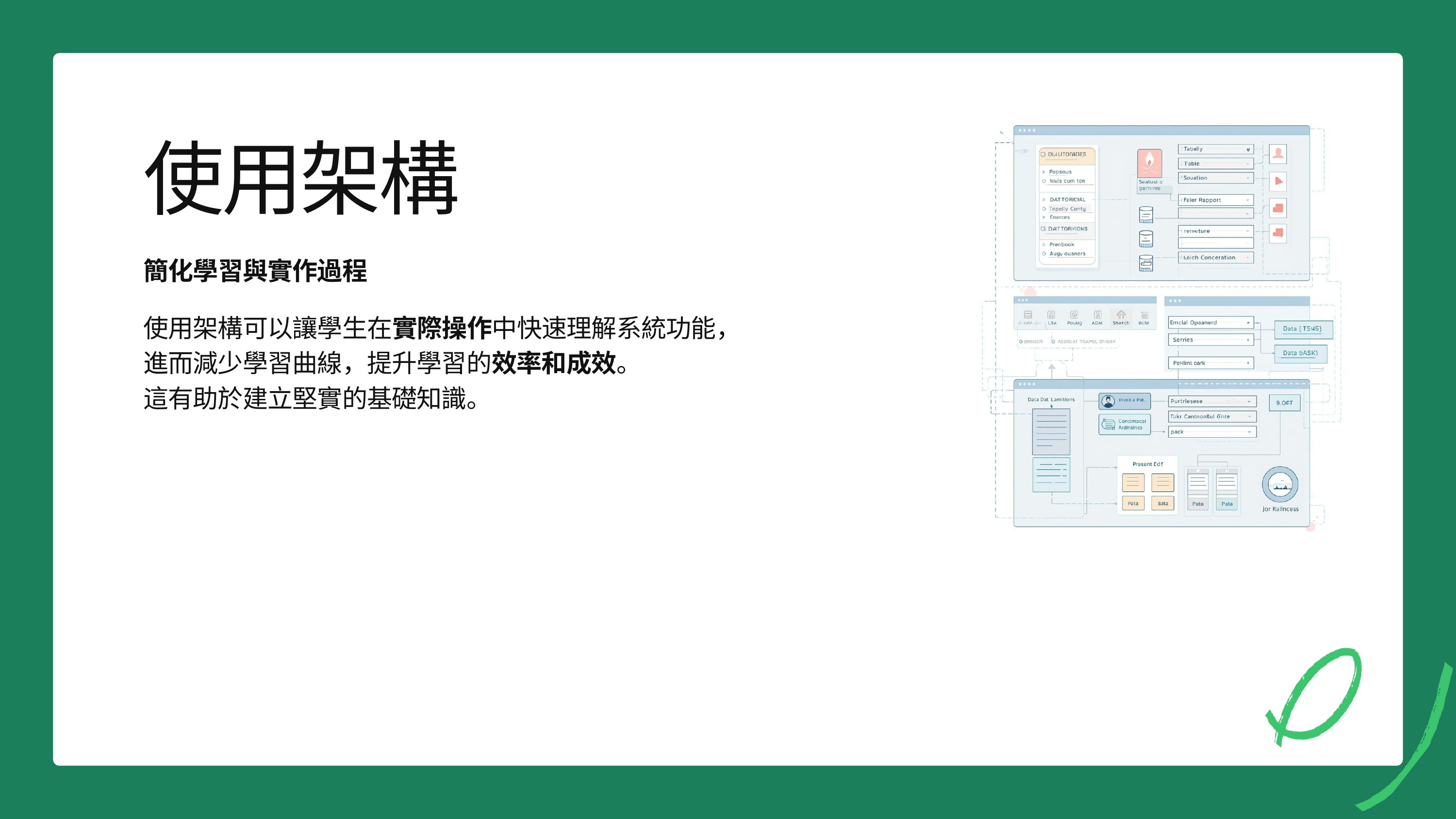

使用架構
簡化學習與實作過程
使用架構可以讓學生在實際操作中快速理解系統功能，
進而減少學習曲線，提升學習的效率和成效。
這有助於建立堅實的基礎知識。

8